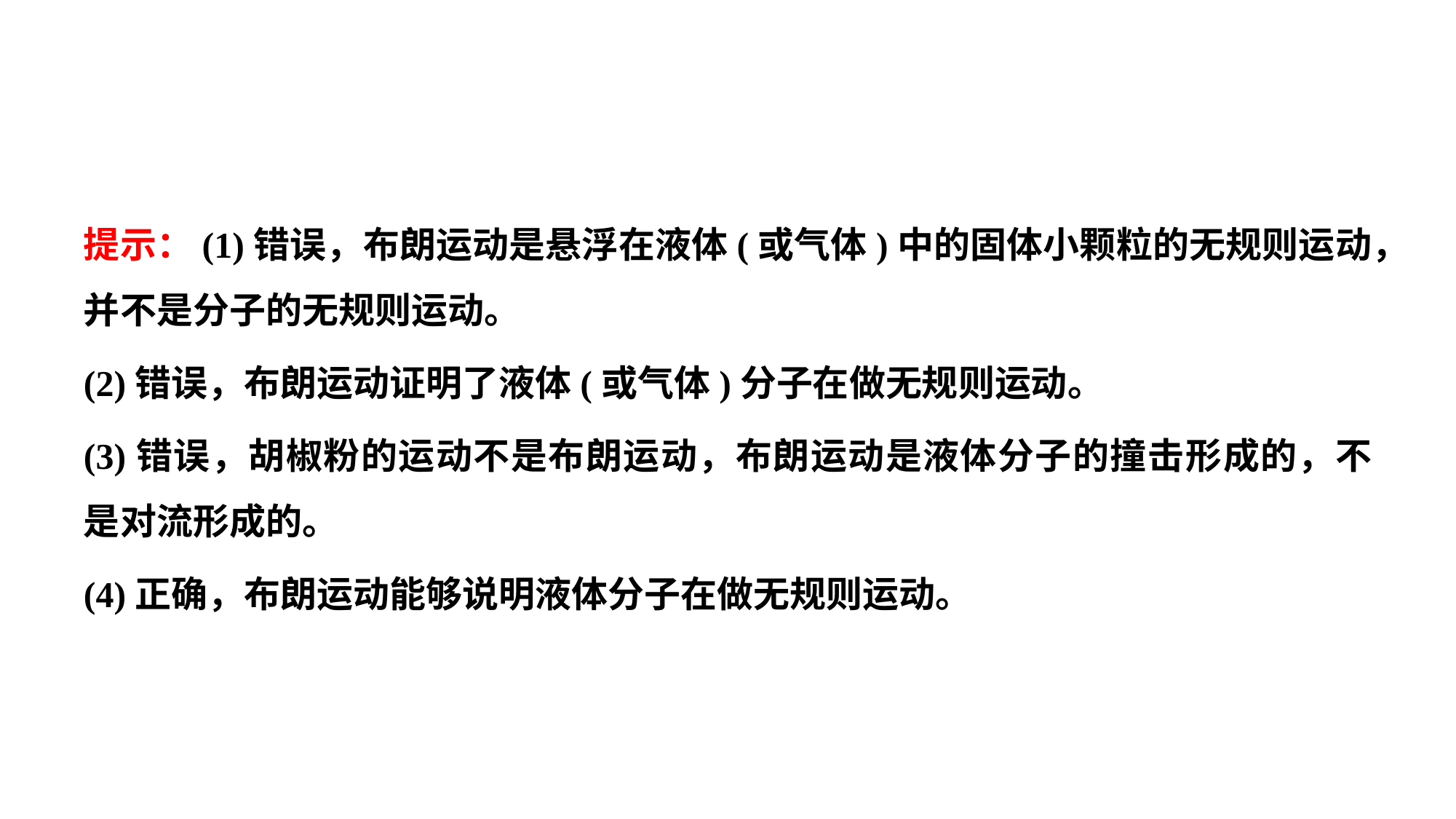

提示：(1)错误，布朗运动是悬浮在液体(或气体)中的固体小颗粒的无规则运动，并不是分子的无规则运动。
(2)错误，布朗运动证明了液体(或气体)分子在做无规则运动。
(3)错误，胡椒粉的运动不是布朗运动，布朗运动是液体分子的撞击形成的，不是对流形成的。
(4)正确，布朗运动能够说明液体分子在做无规则运动。